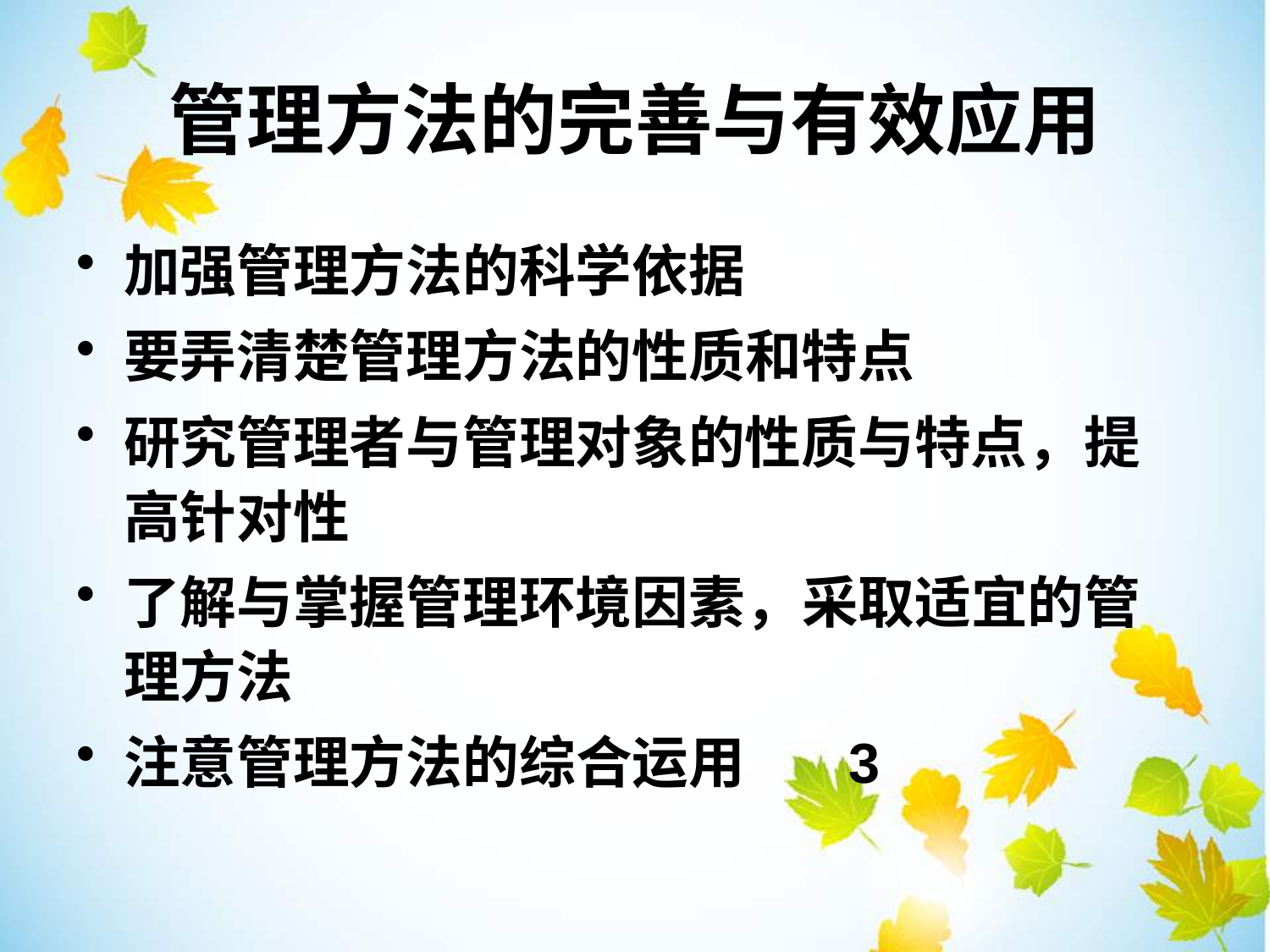

管理方法的完善与有效应用
加强管理方法的科学依据
要弄清楚管理方法的性质和特点
研究管理者与管理对象的性质与特点，提高针对性
了解与掌握管理环境因素，采取适宜的管理方法
注意管理方法的综合运用       3